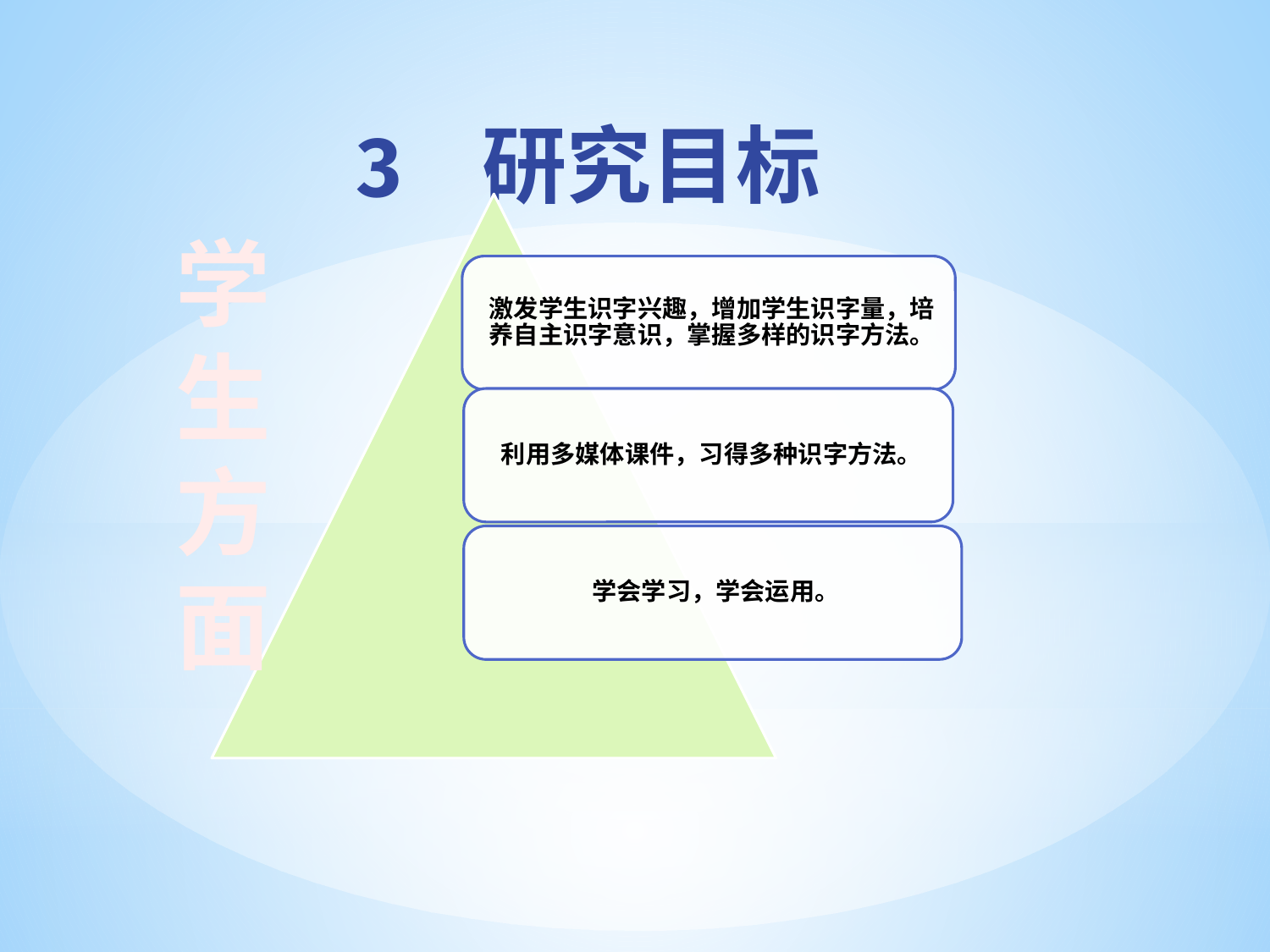

3   研究目标
激发学生识字兴趣，增加学生识字量，培养自主识字意识，掌握多样的识字方法。
利用多媒体课件，习得多种识字方法。
学会学习，学会运用。
学生方面